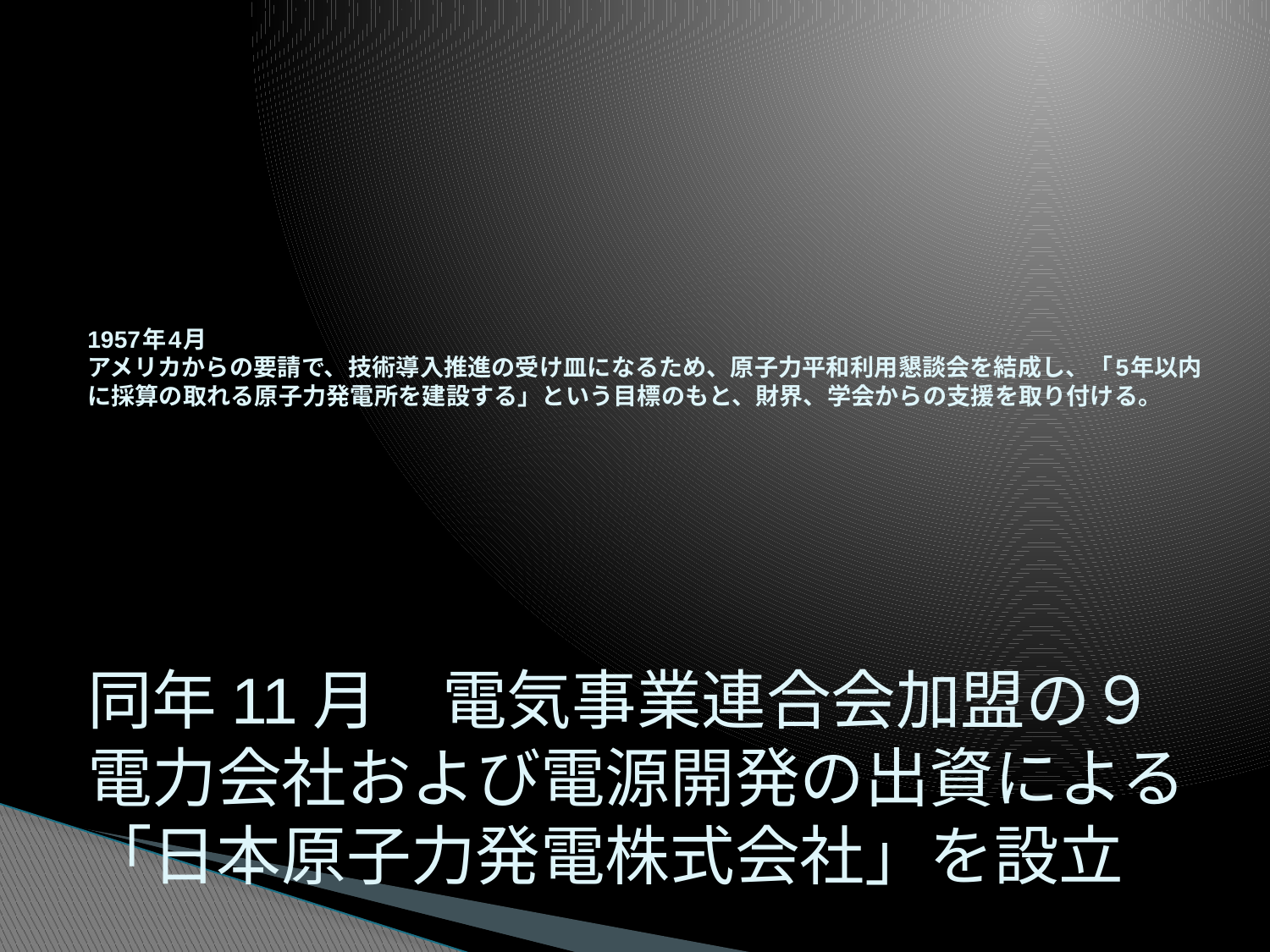

# 1957年4月 アメリカからの要請で、技術導入推進の受け皿になるため、原子力平和利用懇談会を結成し、「5年以内に採算の取れる原子力発電所を建設する」という目標のもと、財界、学会からの支援を取り付ける。
同年11月　電気事業連合会加盟の９電力会社および電源開発の出資による「日本原子力発電株式会社」を設立